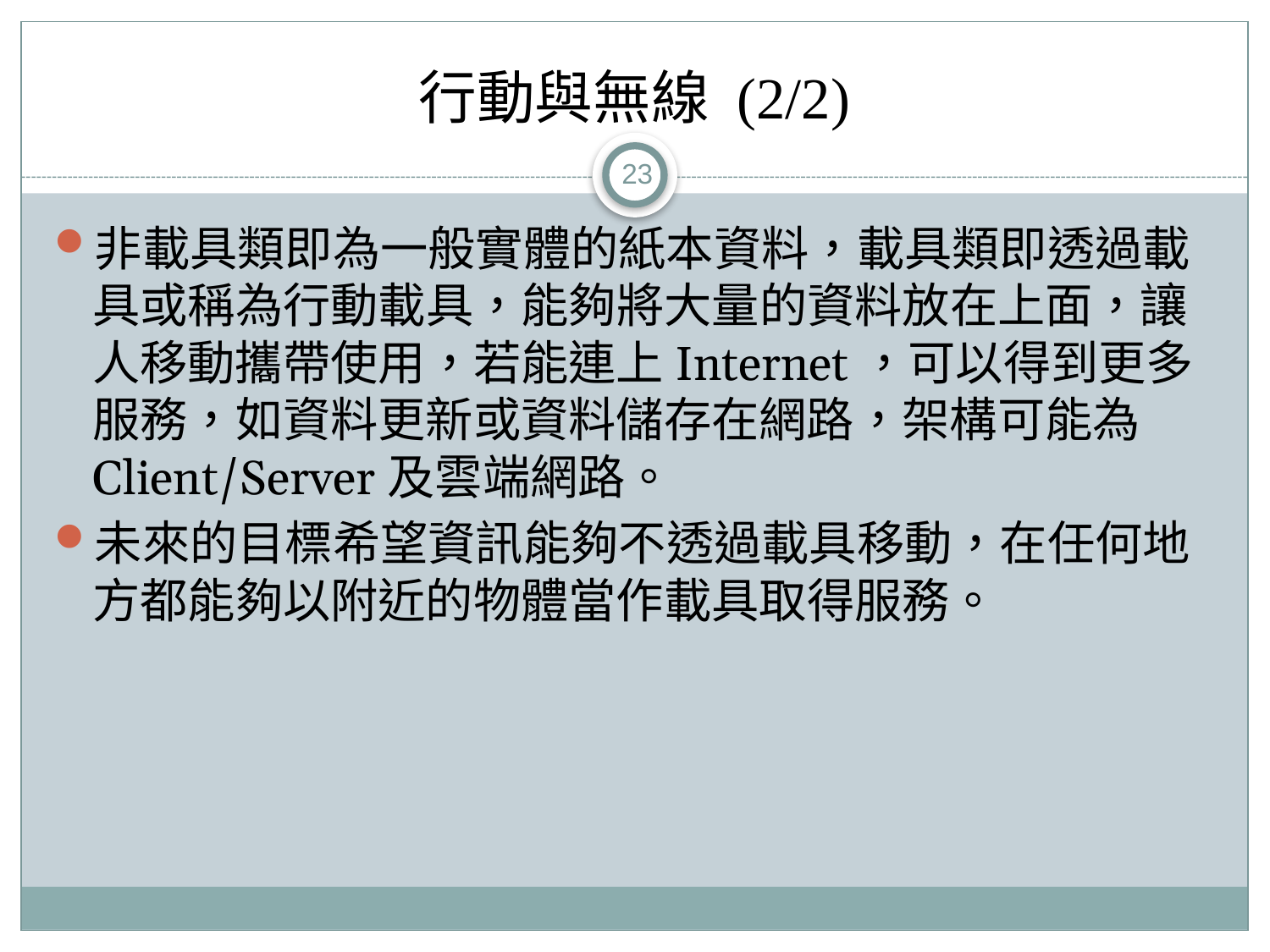

# 行動與無線 (2/2)
23
非載具類即為一般實體的紙本資料，載具類即透過載具或稱為行動載具，能夠將大量的資料放在上面，讓人移動攜帶使用，若能連上Internet，可以得到更多服務，如資料更新或資料儲存在網路，架構可能為Client/Server及雲端網路。
未來的目標希望資訊能夠不透過載具移動，在任何地方都能夠以附近的物體當作載具取得服務。